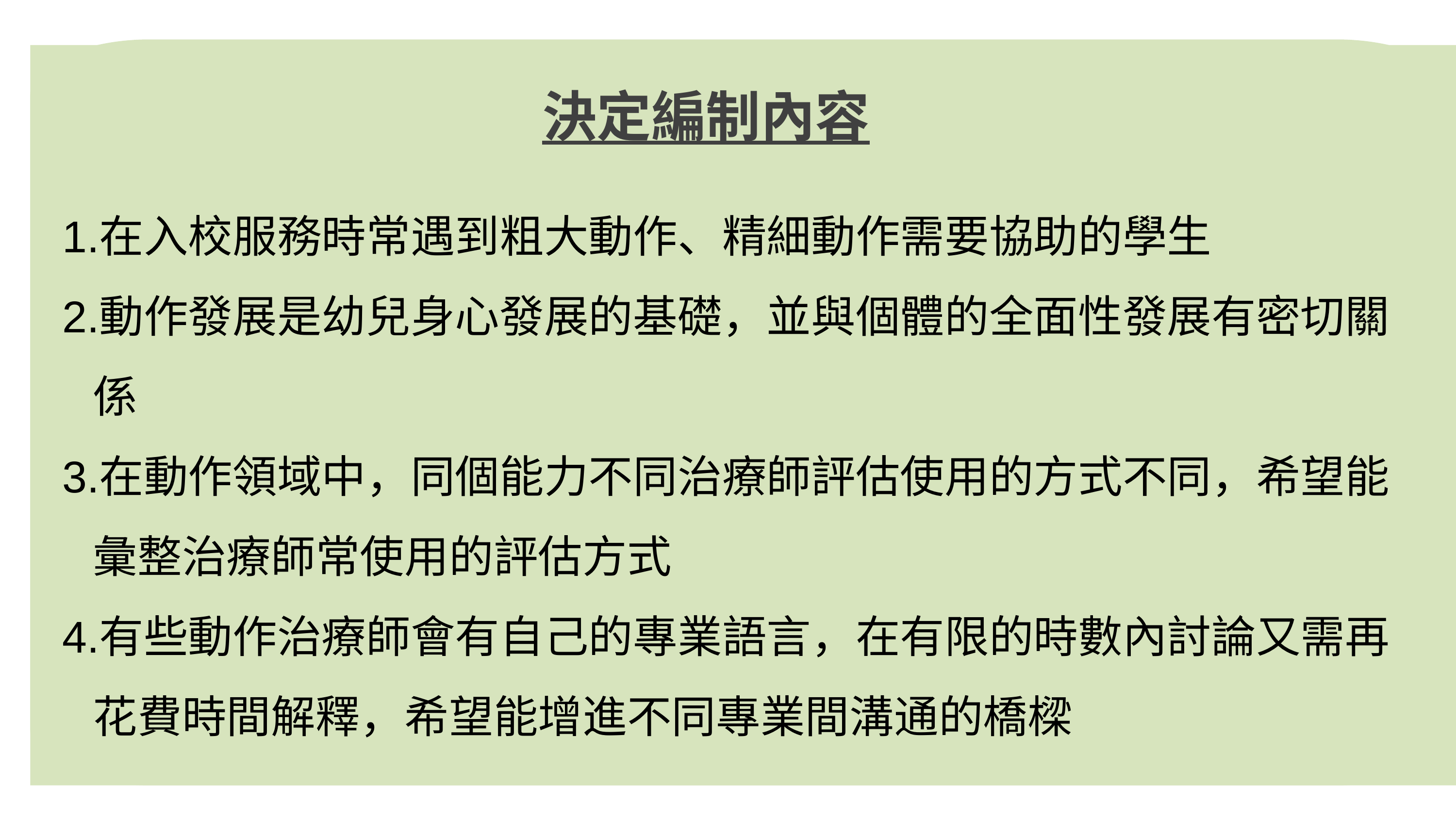

決定編制內容
在入校服務時常遇到粗大動作、精細動作需要協助的學生
動作發展是幼兒身心發展的基礎，並與個體的全面性發展有密切關係
在動作領域中，同個能力不同治療師評估使用的方式不同，希望能彙整治療師常使用的評估方式
有些動作治療師會有自己的專業語言，在有限的時數內討論又需再花費時間解釋，希望能增進不同專業間溝通的橋樑